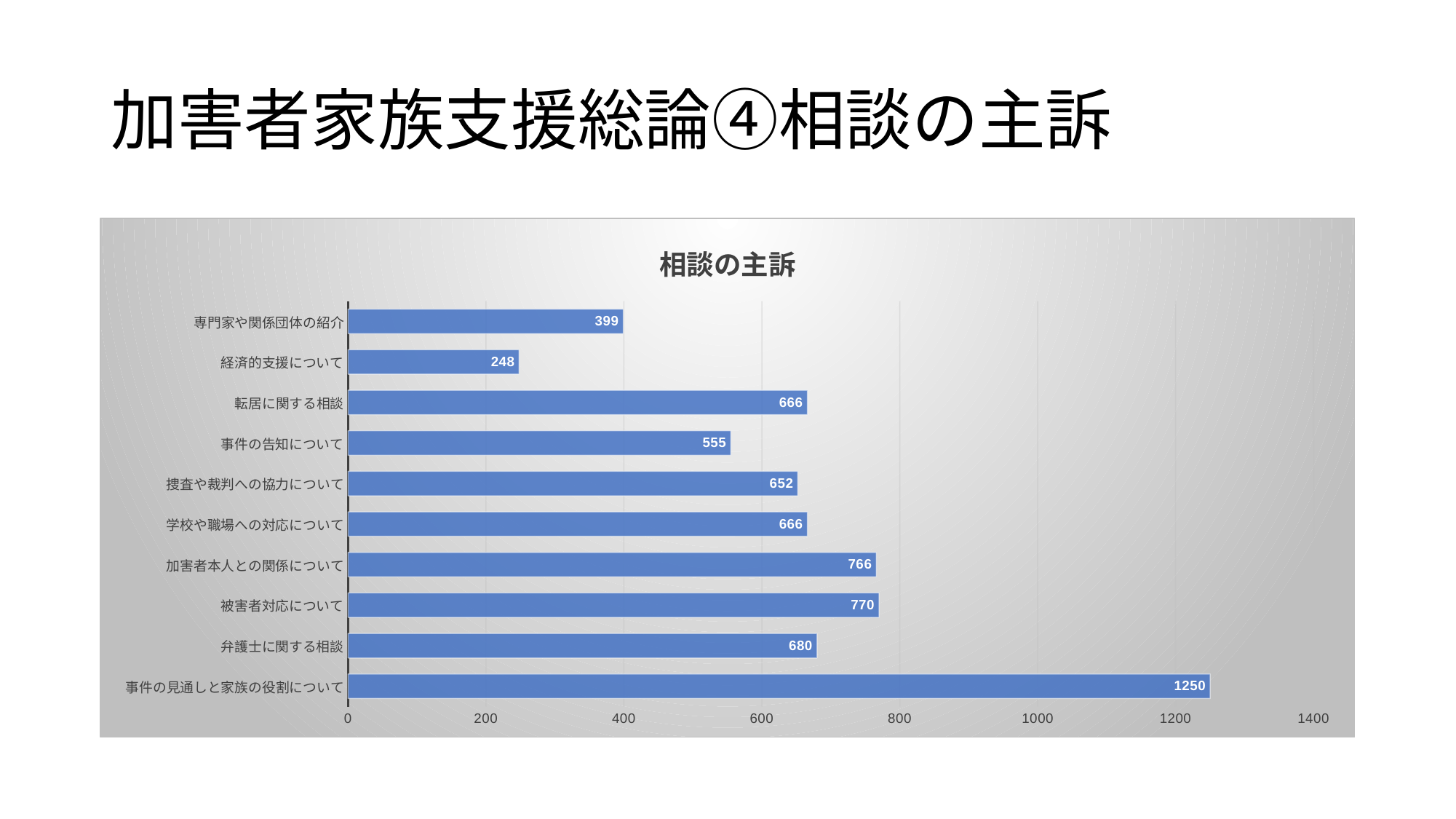

# 加害者家族支援総論④相談の主訴

### Chart: 相談の主訴

| Category |  |
|---|---|
| 事件の見通しと家族の役割について | 1250.0 |
| 弁護士に関する相談 | 680.0 |
| 被害者対応について | 770.0 |
| 加害者本人との関係について | 766.0 |
| 学校や職場への対応について | 666.0 |
| 捜査や裁判への協力について | 652.0 |
| 事件の告知について | 555.0 |
| 転居に関する相談 | 666.0 |
| 経済的支援について | 248.0 |
| 専門家や関係団体の紹介 | 399.0 |